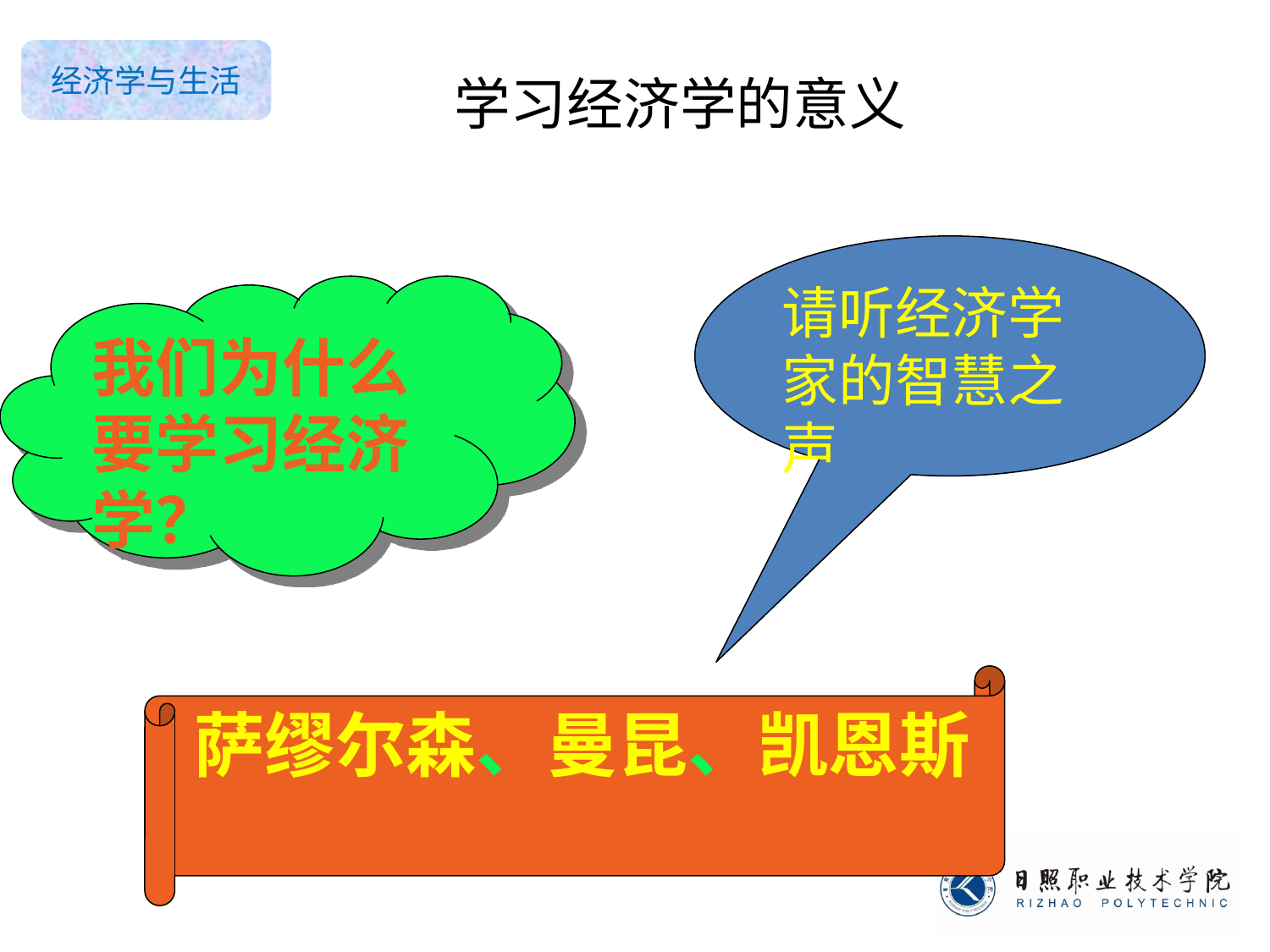

# 学习经济学的意义
请听经济学家的智慧之声

我们为什么要学习经济学？
萨缪尔森、曼昆、凯恩斯